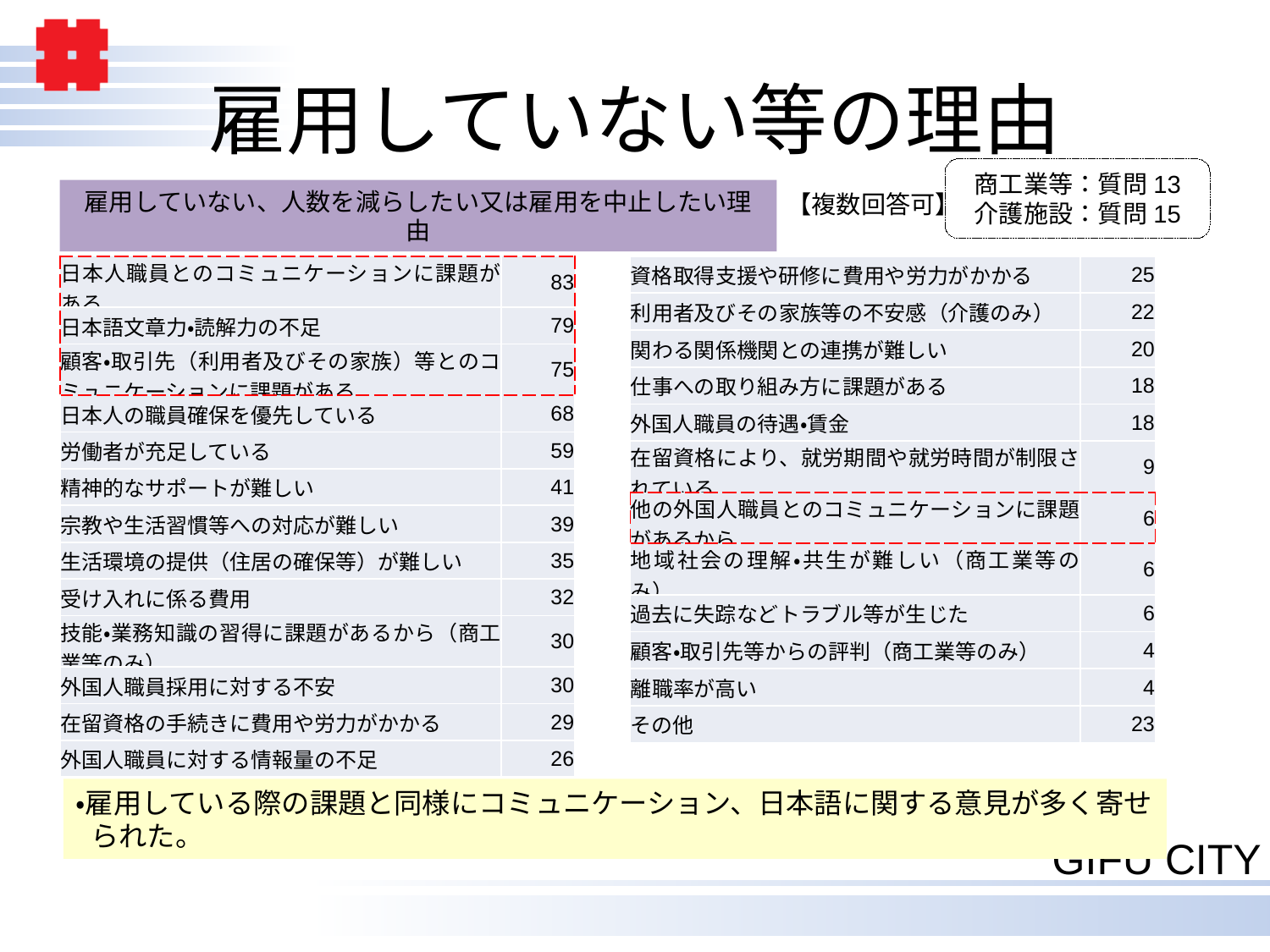

# 雇用していない等の理由
商工業等：質問13
介護施設：質問15
雇用していない、人数を減らしたい又は雇用を中止したい理由
【複数回答可】
| 日本人職員とのコミュニケーションに課題がある | 83 |
| --- | --- |
| 日本語文章力・読解力の不足 | 79 |
| 顧客・取引先（利用者及びその家族）等とのコミュニケーションに課題がある | 75 |
| 日本人の職員確保を優先している | 68 |
| 労働者が充足している | 59 |
| 精神的なサポートが難しい | 41 |
| 宗教や生活習慣等への対応が難しい | 39 |
| 生活環境の提供（住居の確保等）が難しい | 35 |
| 受け入れに係る費用 | 32 |
| 技能・業務知識の習得に課題があるから（商工業等のみ） | 30 |
| 外国人職員採用に対する不安 | 30 |
| 在留資格の手続きに費用や労力がかかる | 29 |
| 外国人職員に対する情報量の不足 | 26 |
| 資格取得支援や研修に費用や労力がかかる | 25 |
| --- | --- |
| 利用者及びその家族等の不安感（介護のみ） | 22 |
| 関わる関係機関との連携が難しい | 20 |
| 仕事への取り組み方に課題がある | 18 |
| 外国人職員の待遇・賃金 | 18 |
| 在留資格により、就労期間や就労時間が制限されている | 9 |
| 他の外国人職員とのコミュニケーションに課題があるから | 6 |
| 地域社会の理解・共生が難しい（商工業等のみ） | 6 |
| 過去に失踪などトラブル等が生じた | 6 |
| 顧客・取引先等からの評判（商工業等のみ） | 4 |
| 離職率が高い | 4 |
| その他 | 23 |
・雇用している際の課題と同様にコミュニケーション、日本語に関する意見が多く寄せられた。
19